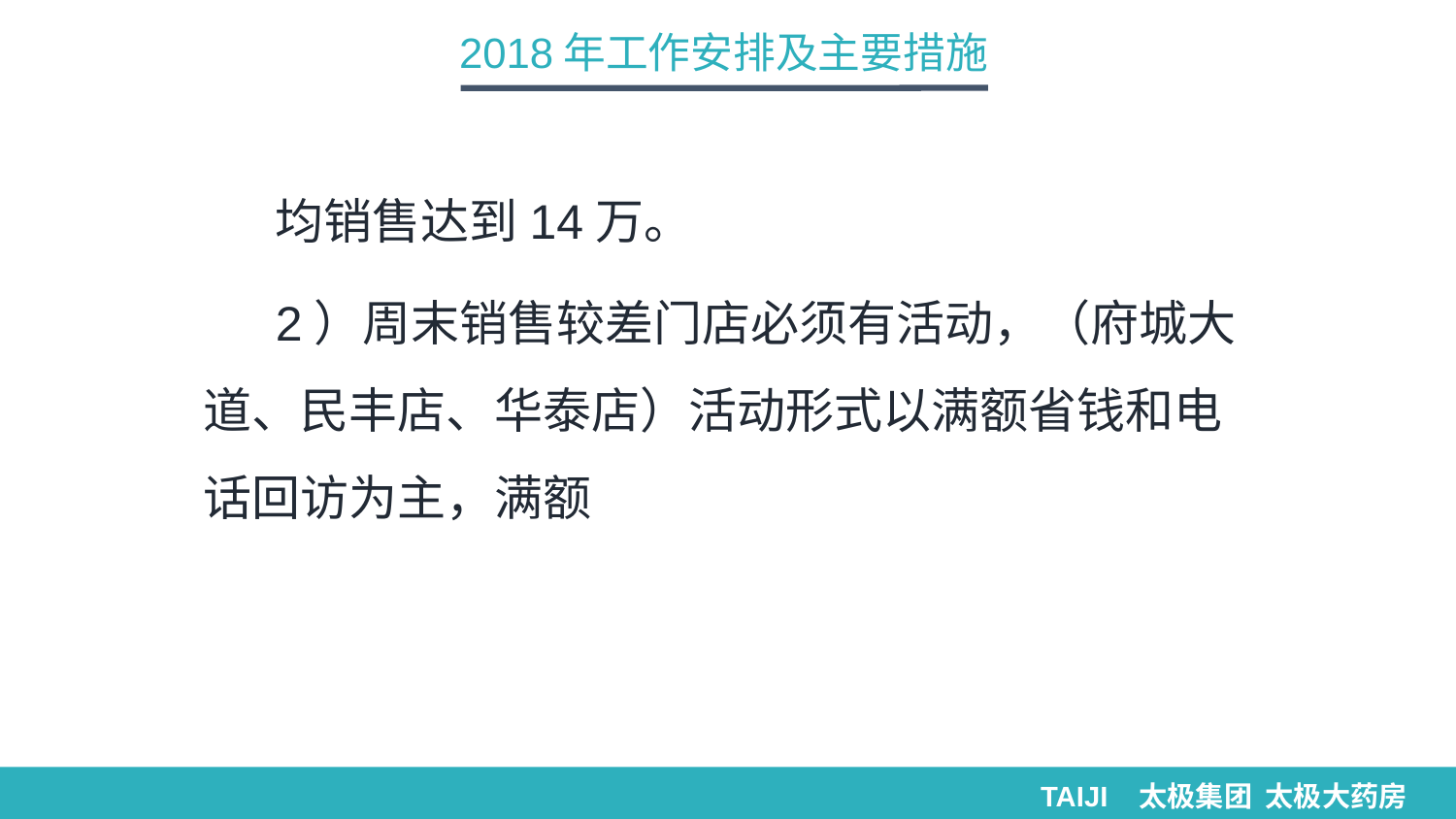

2018年工作安排及主要措施
均销售达到14万。
2）周末销售较差门店必须有活动，（府城大道、民丰店、华泰店）活动形式以满额省钱和电话回访为主，满额

TAIJI   太极集团  太极大药房